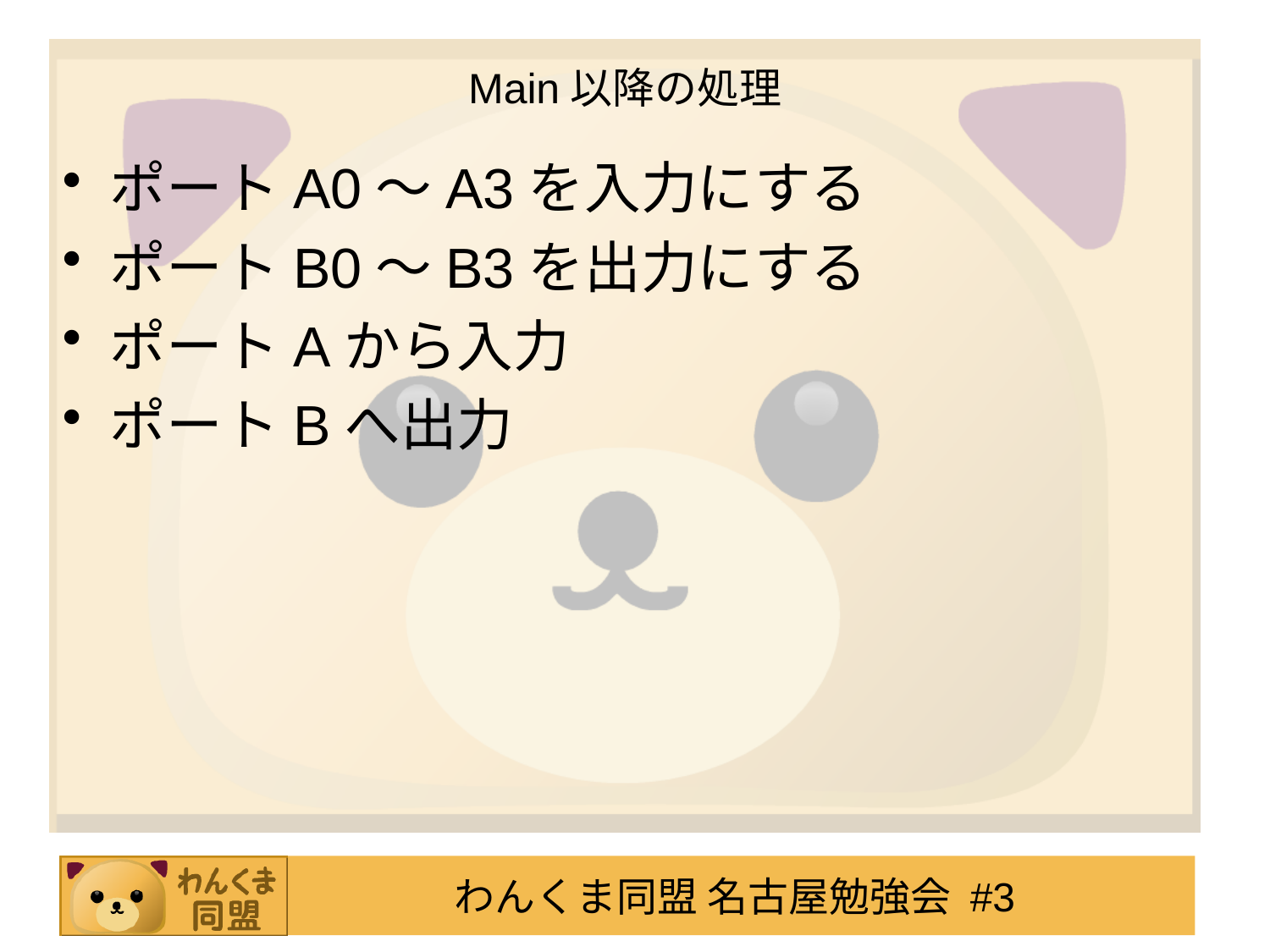

# Main以降の処理
ポートA0～A3を入力にする
ポートB0～B3を出力にする
ポートAから入力
ポートBへ出力